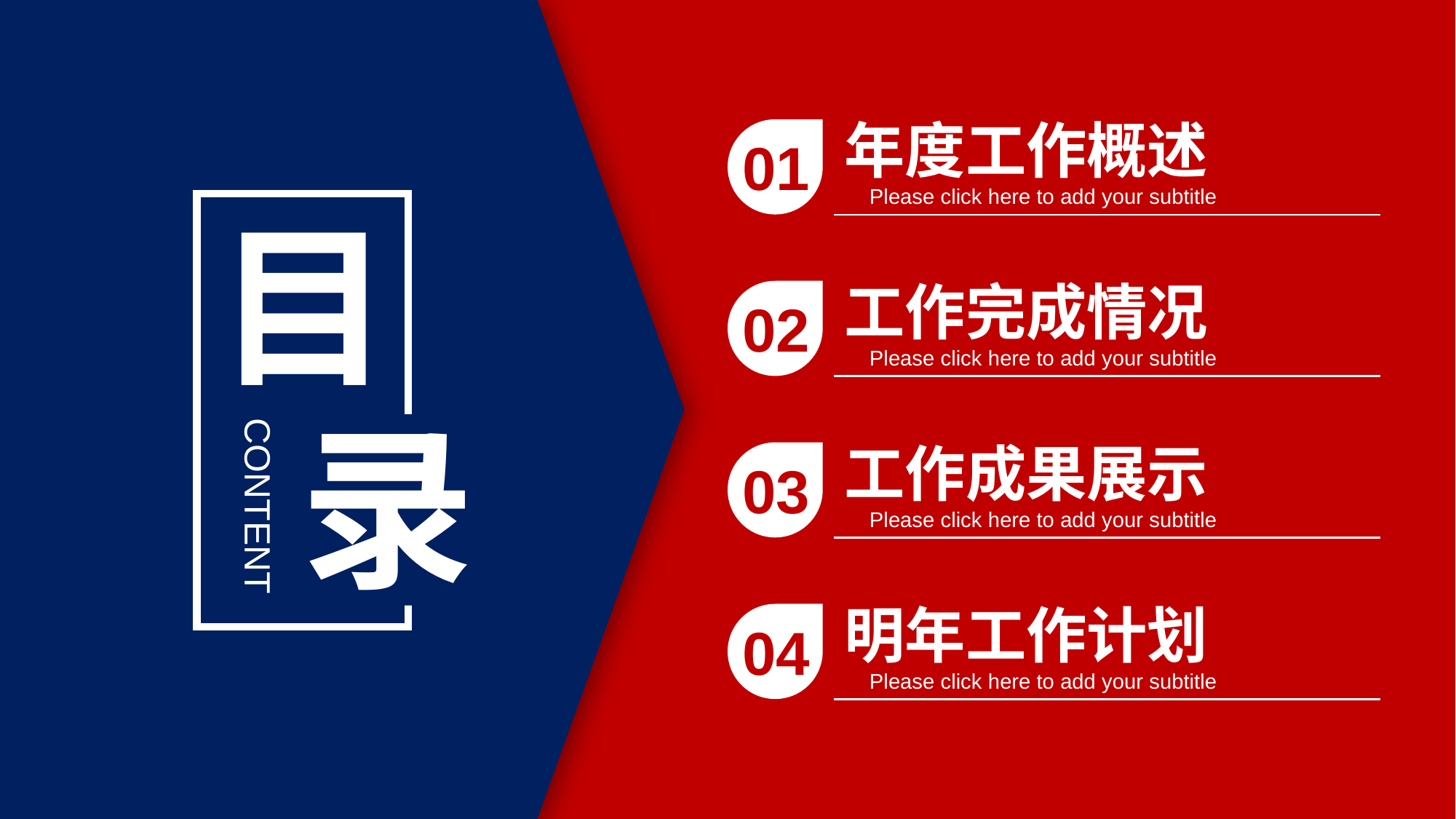

年度工作概述

01
Please click here to add your subtitle
目

录

CONTENT
工作完成情况

02
Please click here to add your subtitle
工作成果展示

03
Please click here to add your subtitle
明年工作计划

04
Please click here to add your subtitle